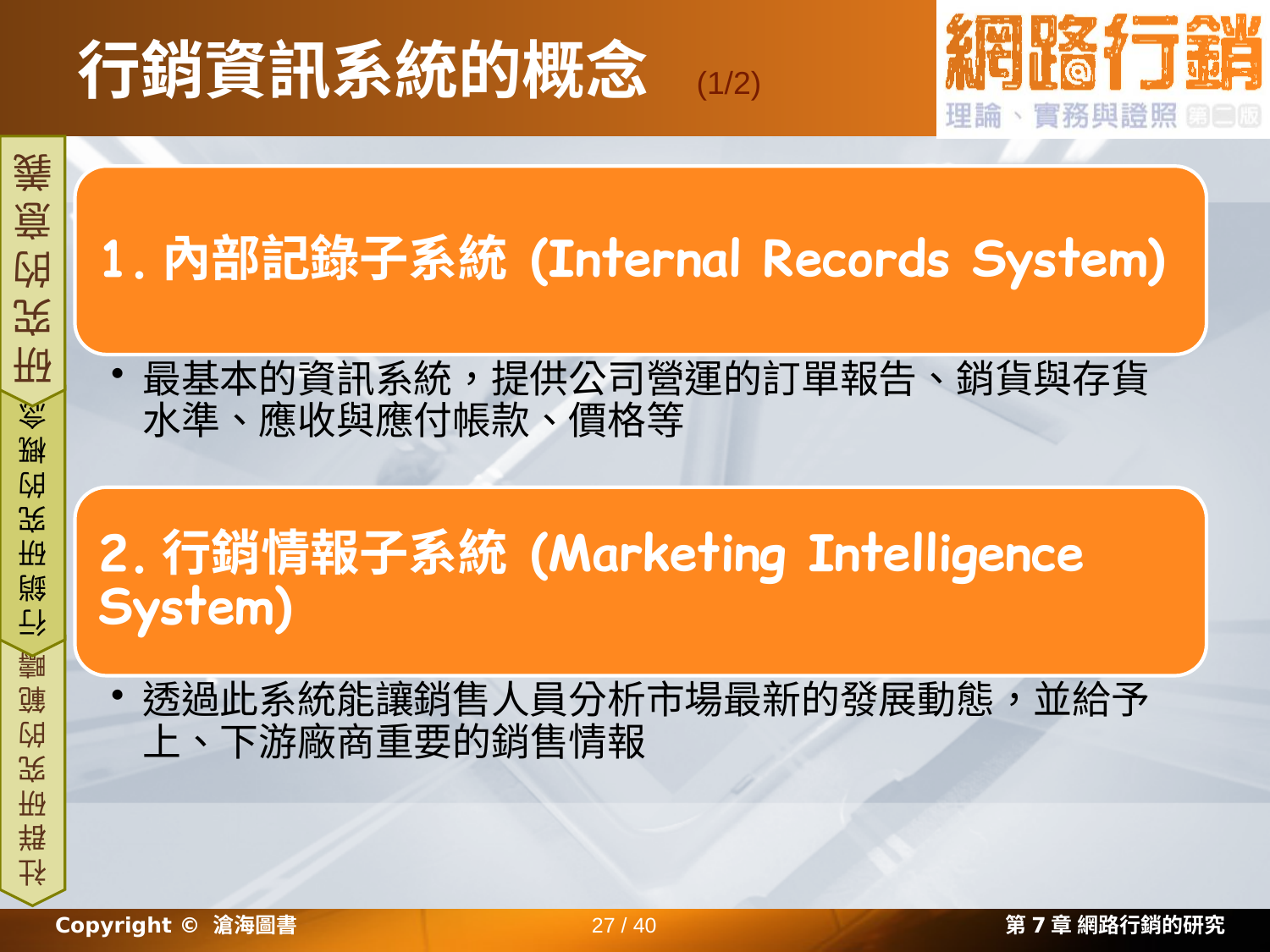

# 行銷資訊系統的概念
(1/2)
1.內部記錄子系統 (Internal Records System)
最基本的資訊系統，提供公司營運的訂單報告、銷貨與存貨水準、應收與應付帳款、價格等
2.行銷情報子系統 (Marketing Intelligence System)
透過此系統能讓銷售人員分析市場最新的發展動態，並給予上、下游廠商重要的銷售情報
研究的意義
行銷研究的概念
社群研究的範疇
Copyright © 滄海圖書
27 / 40
第7章 網路行銷的研究